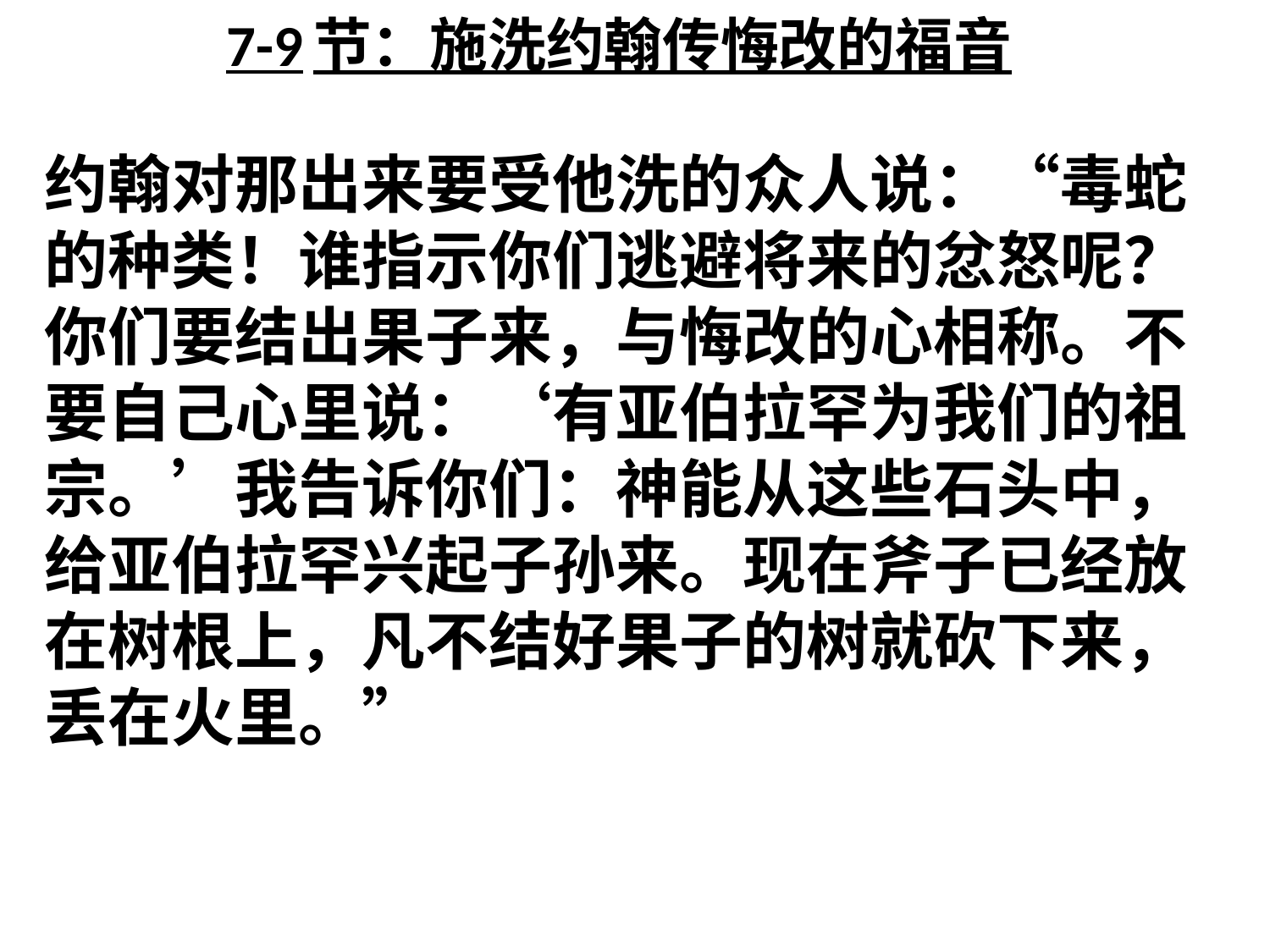

# 7-9节：施洗约翰传悔改的福音
约翰对那出来要受他洗的众人说：“毒蛇的种类！谁指示你们逃避将来的忿怒呢？你们要结出果子来，与悔改的心相称。不要自己心里说：‘有亚伯拉罕为我们的祖宗。’我告诉你们：神能从这些石头中，给亚伯拉罕兴起子孙来。现在斧子已经放在树根上，凡不结好果子的树就砍下来，丢在火里。”